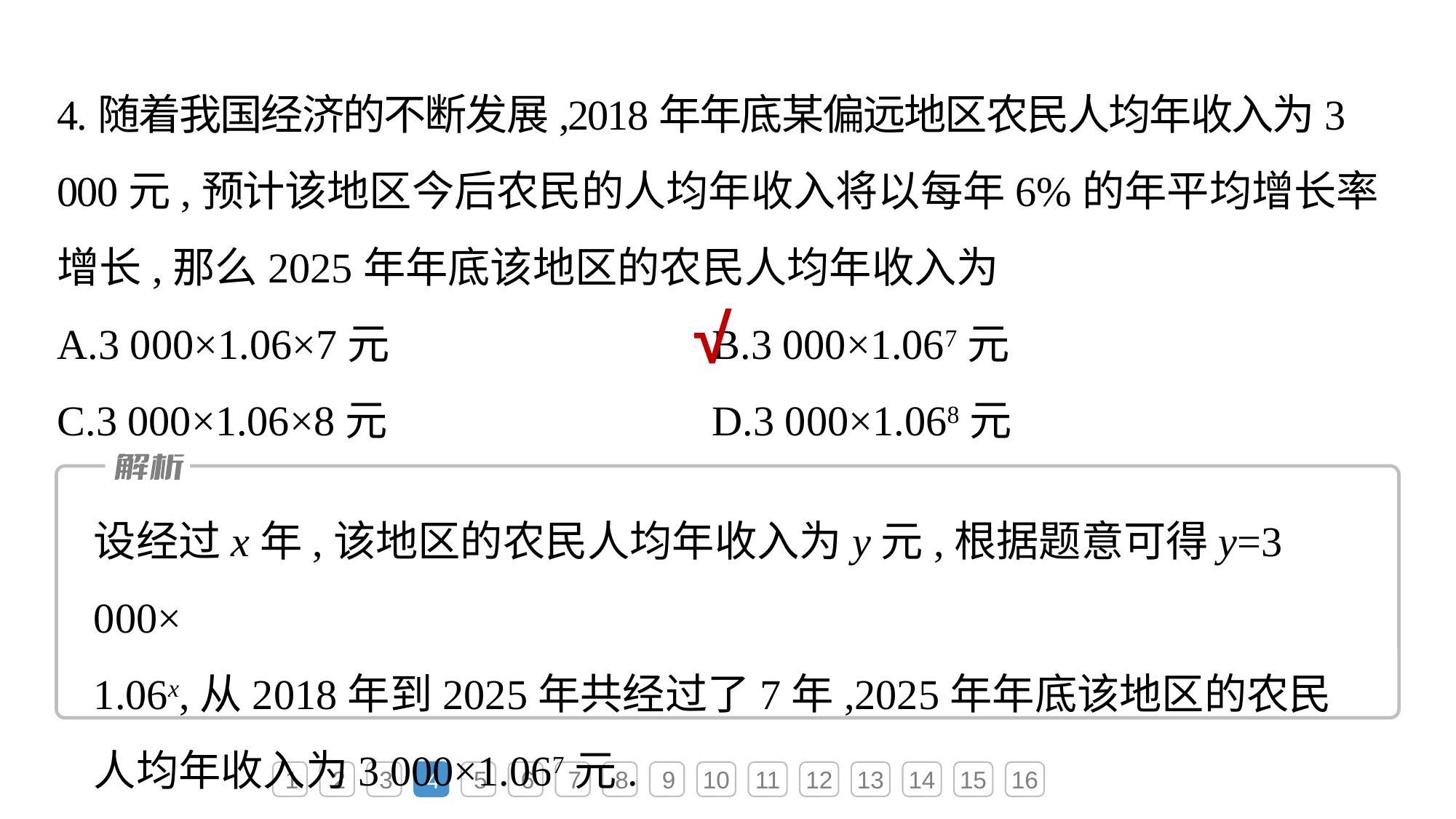

4.随着我国经济的不断发展,2018年年底某偏远地区农民人均年收入为3 000元,预计该地区今后农民的人均年收入将以每年6%的年平均增长率增长,那么2025年年底该地区的农民人均年收入为
A.3 000×1.06×7元			B.3 000×1.067元
C.3 000×1.06×8元			D.3 000×1.068元
√

设经过x年,该地区的农民人均年收入为y元,根据题意可得y=3 000×
1.06x,从2018年到2025年共经过了7年,2025年年底该地区的农民人均年收入为3 000×1.067元.
1
2
3
4
5
6
7
8
9
10
11
12
13
14
15
16